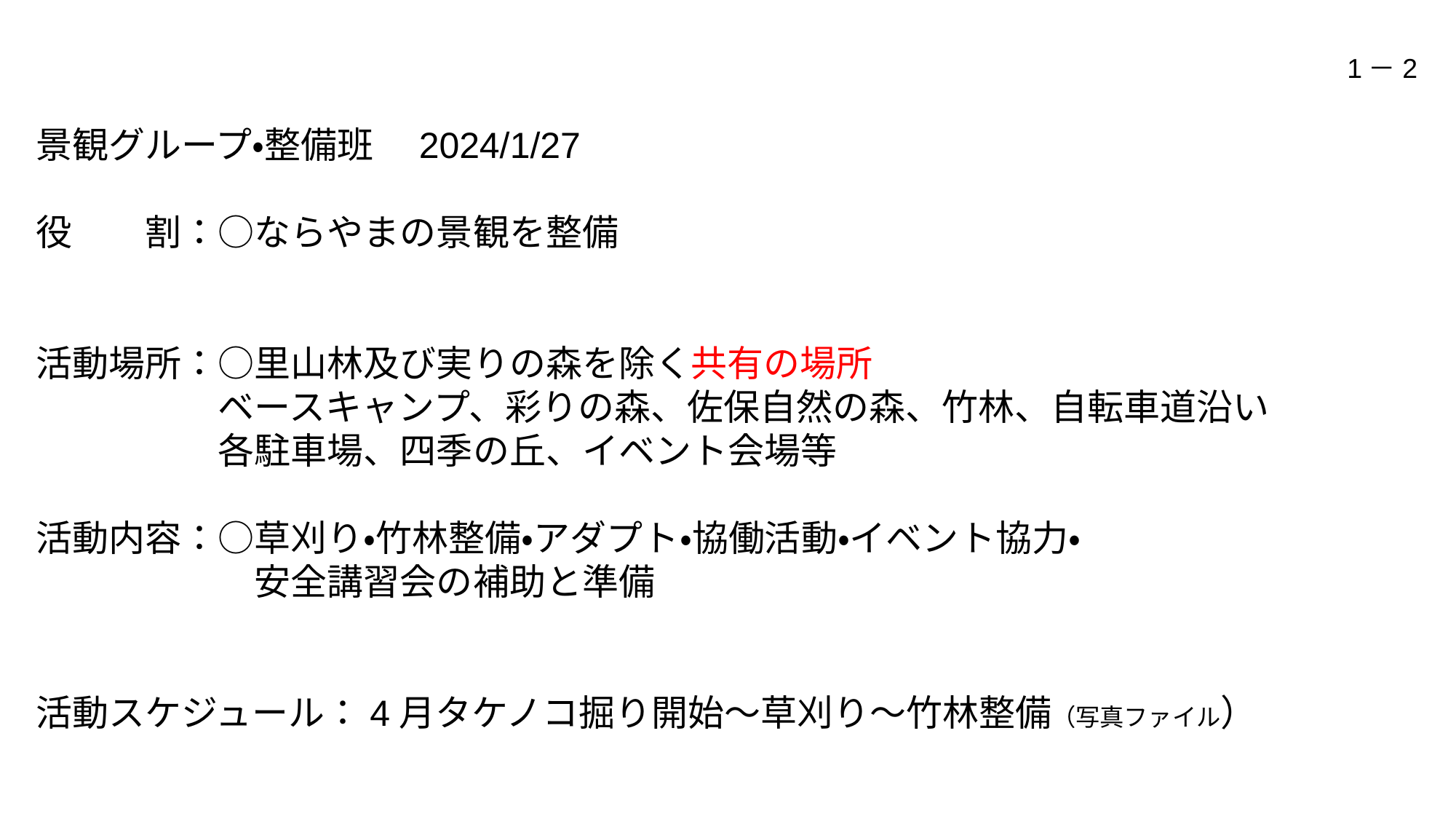

景観グループ・整備班　2024/1/27

役　　割：○ならやまの景観を整備

活動場所：○里山林及び実りの森を除く共有の場所
　　　　　ベースキャンプ、彩りの森、佐保自然の森、竹林、自転車道沿い
　　　　　各駐車場、四季の丘、イベント会場等

活動内容：○草刈り・竹林整備・アダプト・協働活動・イベント協力・
　　　　　　安全講習会の補助と準備

活動スケジュール：4月タケノコ掘り開始〜草刈り〜竹林整備（写真ファイル）

1－2